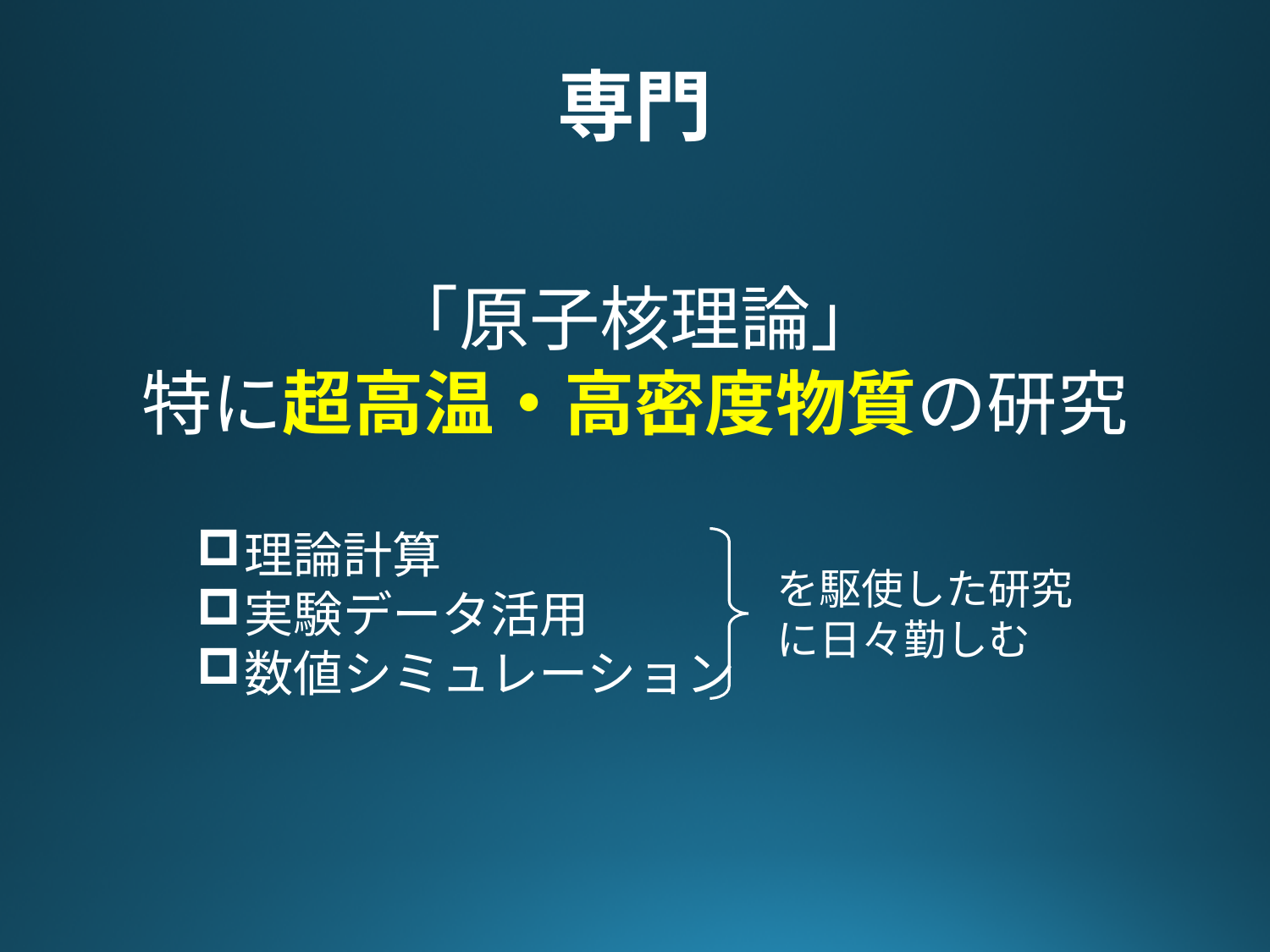

# 専門
「原子核理論」
特に超高温・高密度物質の研究
理論計算
実験データ活用
数値シミュレーション

を駆使した研究
に日々勤しむ